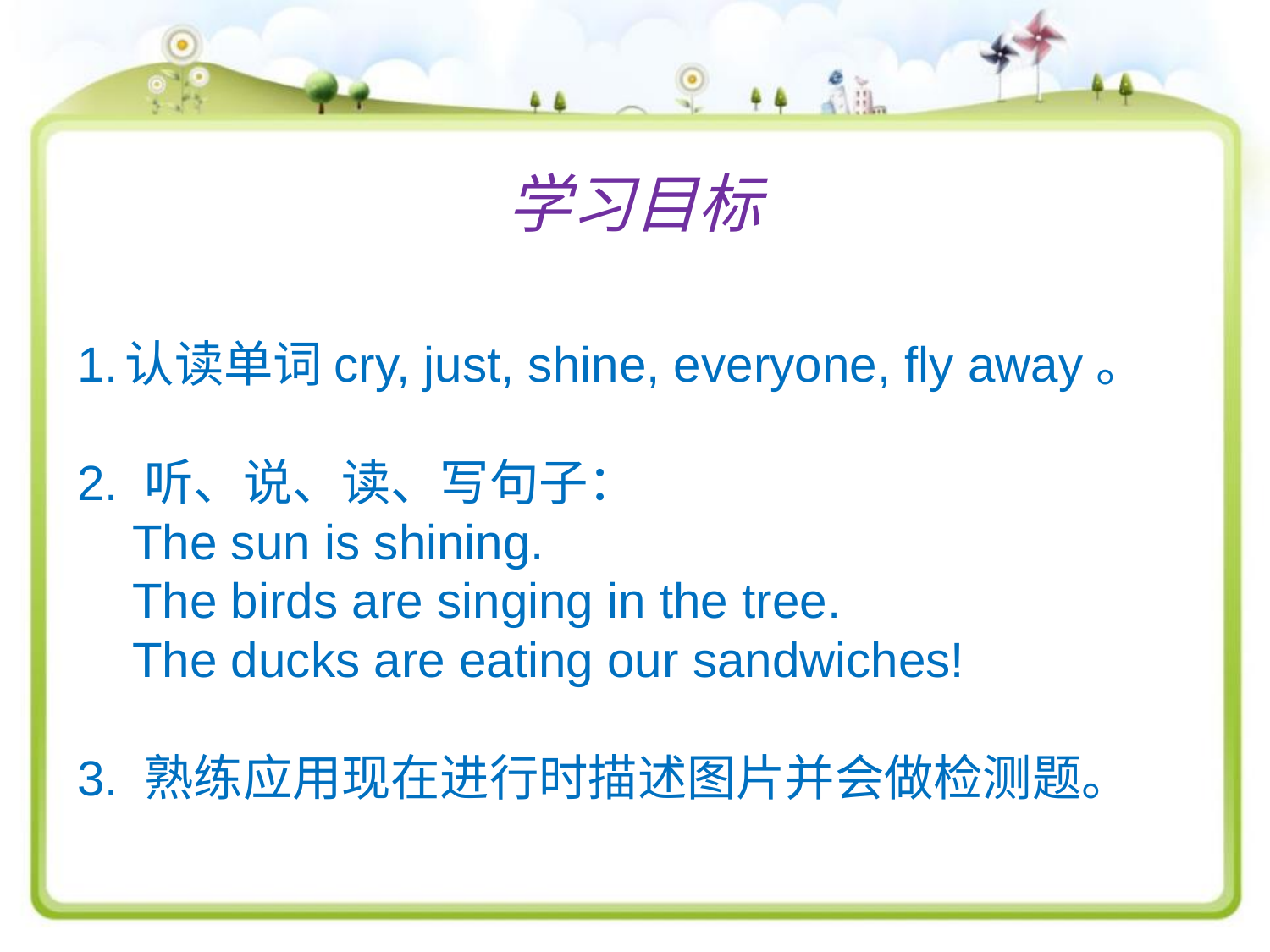

学习目标
认读单词cry, just, shine, everyone, fly away。

2. 听、说、读、写句子：
    The sun is shining.
    The birds are singing in the tree.
    The ducks are eating our sandwiches!

3. 熟练应用现在进行时描述图片并会做检测题。